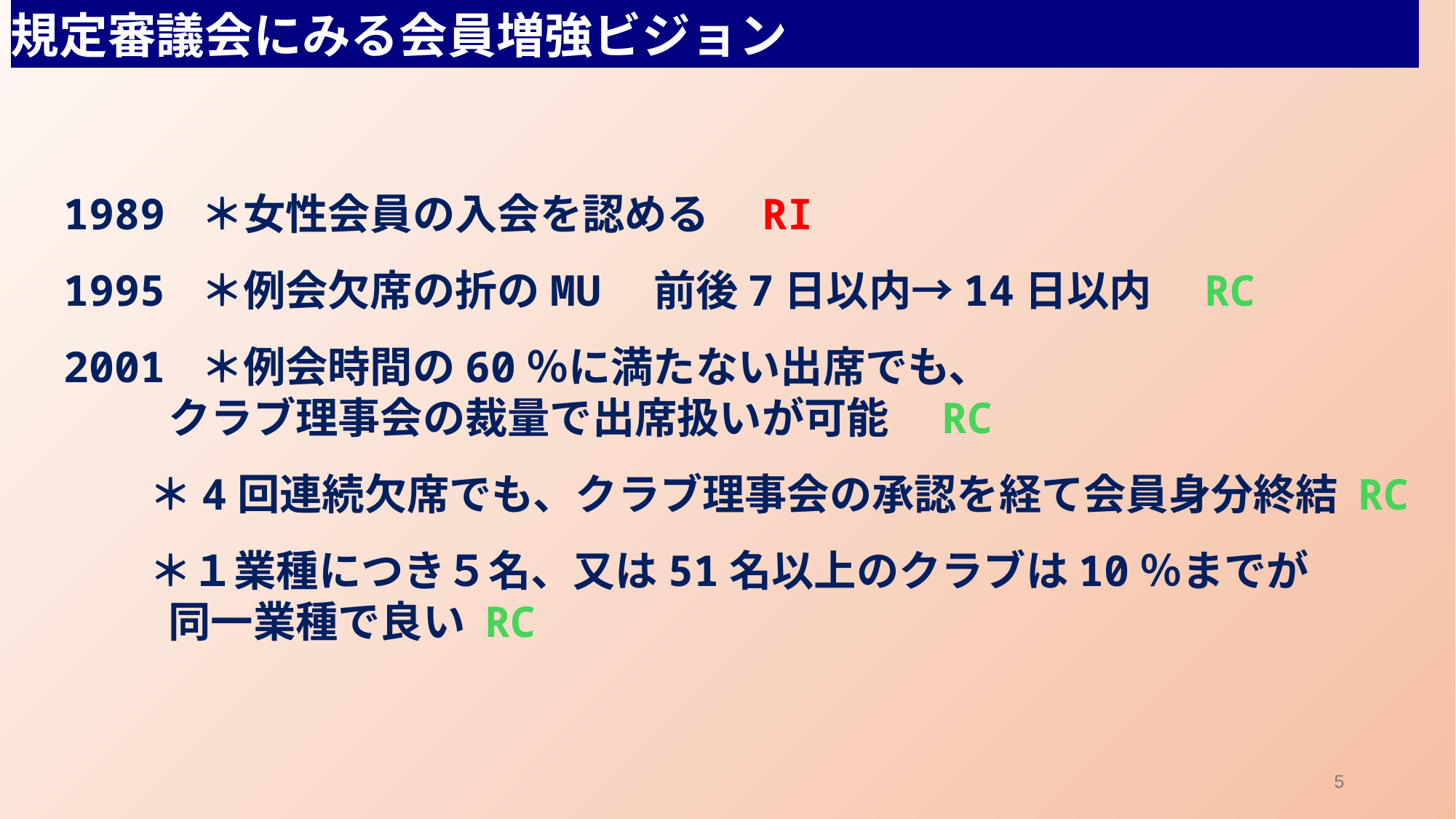

規定審議会にみる会員増強ビジョン

　1989 ＊女性会員の入会を認める　RI

　1995 ＊例会欠席の折のMU　前後7日以内→14日以内　RC

　2001 ＊例会時間の60％に満たない出席でも、
	    クラブ理事会の裁量で出席扱いが可能　RC

	  ＊4回連続欠席でも、クラブ理事会の承認を経て会員身分終結 RC

	  ＊１業種につき５名、又は51名以上のクラブは10％までが
	    同一業種で良い RC

5